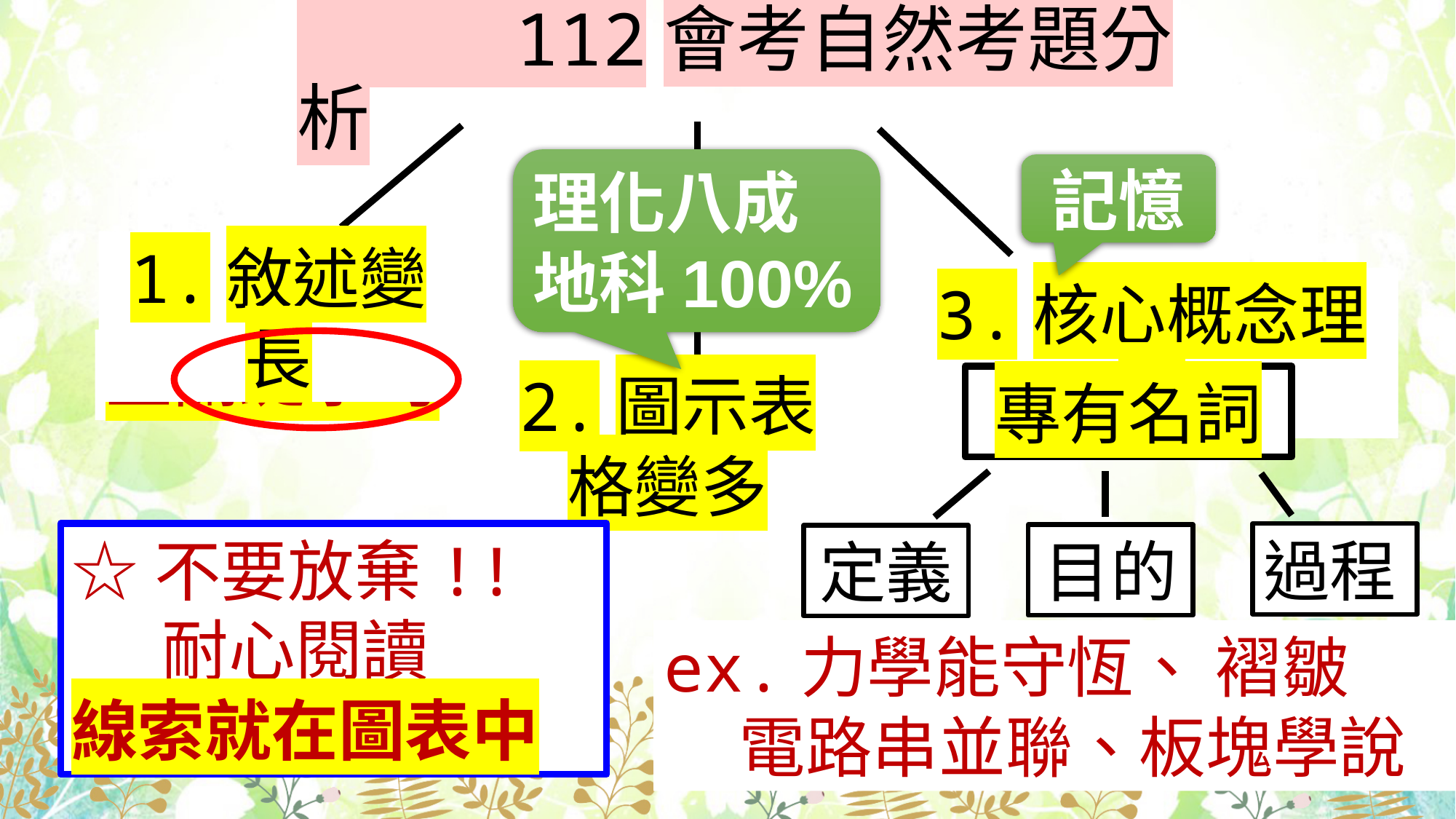

# 112會考自然考題分析
理化八成
地科100%
記憶
1.敘述變長
3.核心概念理解
畫關鍵字句

2.圖示表格變多
專有名詞
☆不要放棄!!
     耐心閱讀
線索就在圖表中
過程
目的
定義
ex.力學能守恆、 褶皺
     電路串並聯、板塊學說
21